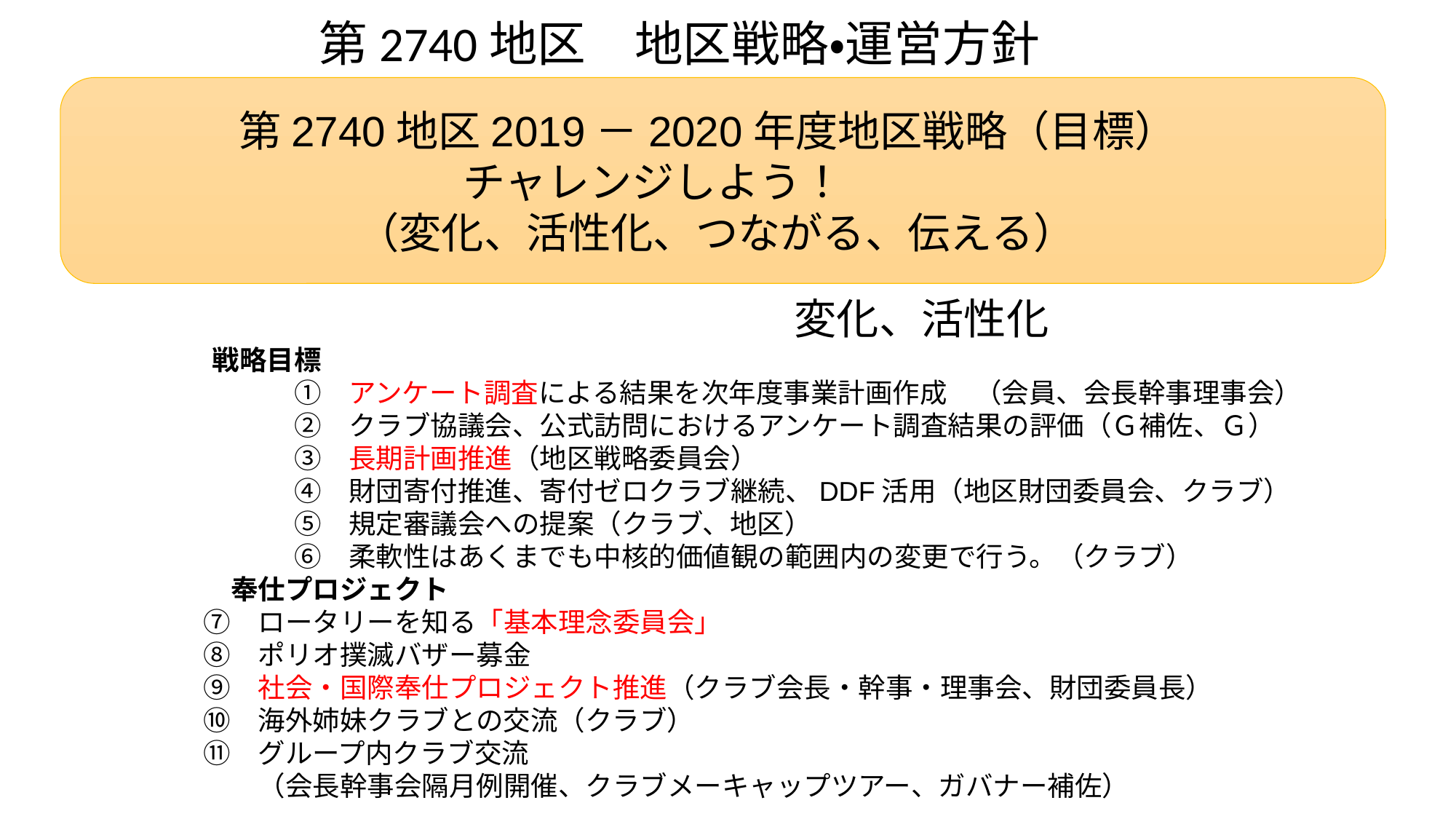

第2740地区　地区戦略・運営方針
　第2740地区2019－2020年度地区戦略（目標）
　　　チャレンジしよう！
　　（変化、活性化、つながる、伝える）
　　　　　　　　　　　　　　　　　　　　　　　　　　　　　　　　　　　　　　　　　　　　　　　　　　　　　　　　　　　　　　　　　　　　　　　　　　　変化、活性化
戦略目標
　　　①　アンケート調査による結果を次年度事業計画作成　（会員、会長幹事理事会）
　　　②　クラブ協議会、公式訪問におけるアンケート調査結果の評価（Ｇ補佐、Ｇ）
　　　③　長期計画推進（地区戦略委員会）
　　　④　財団寄付推進、寄付ゼロクラブ継続、DDF活用（地区財団委員会、クラブ）
　　　⑤　規定審議会への提案（クラブ、地区）
　　　⑥　柔軟性はあくまでも中核的価値観の範囲内の変更で行う。（クラブ）
　　　　奉仕プロジェクト
　　　⑦　ロータリーを知る「基本理念委員会」
　　　⑧　ポリオ撲滅バザー募金
　　　⑨　社会・国際奉仕プロジェクト推進（クラブ会長・幹事・理事会、財団委員長）
　　　⑩　海外姉妹クラブとの交流（クラブ）
　　　⑪　グループ内クラブ交流
　　　　　（会長幹事会隔月例開催、クラブメーキャップツアー、ガバナー補佐）